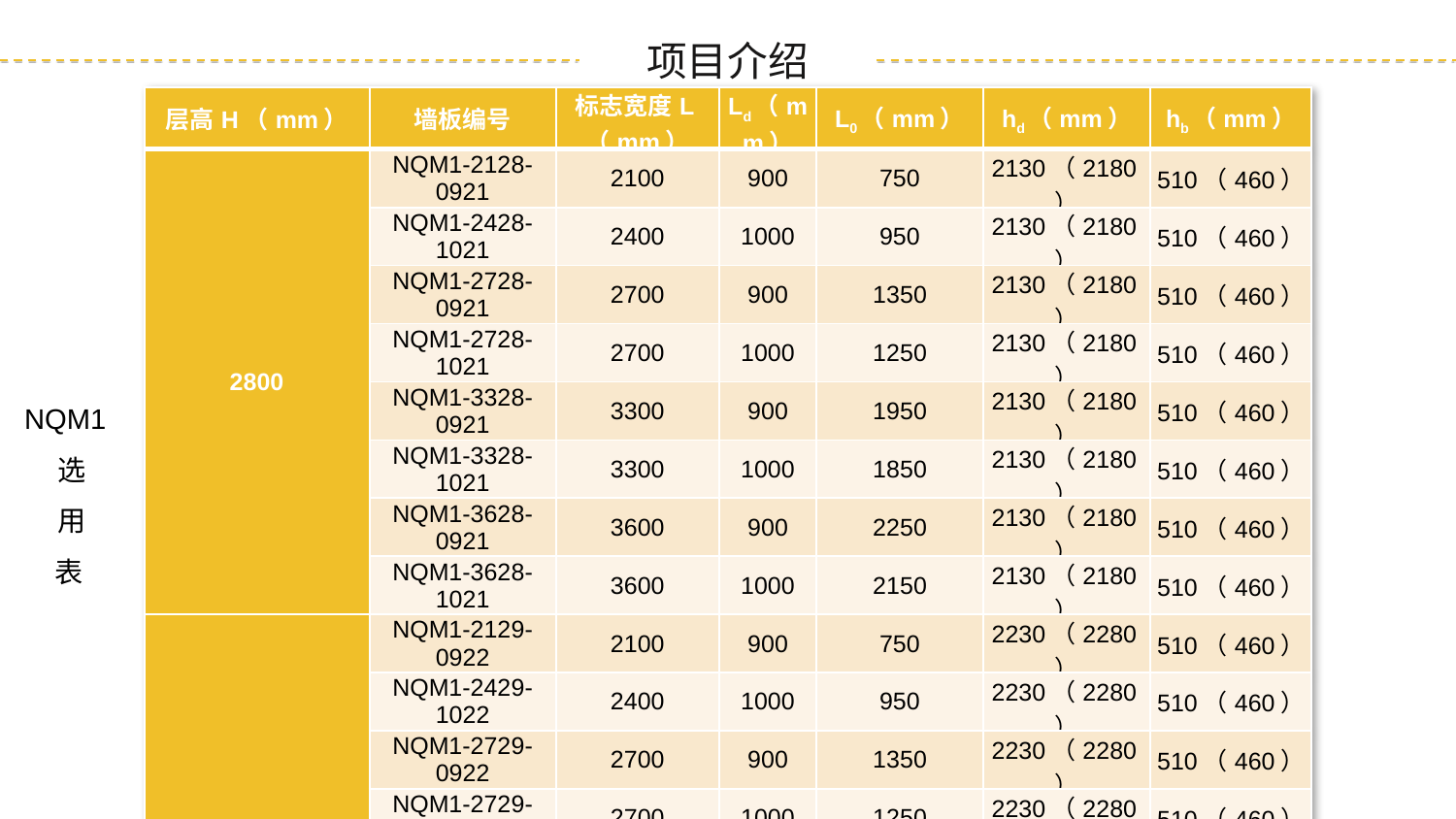

| 层高H（mm） | 墙板编号 | 标志宽度L（mm） | Ld（mm） | L0（mm） | hd（mm） | hb（mm） |
| --- | --- | --- | --- | --- | --- | --- |
| 2800 | NQM1-2128-0921 | 2100 | 900 | 750 | 2130（2180） | 510（460） |
|  | NQM1-2428-1021 | 2400 | 1000 | 950 | 2130（2180） | 510（460） |
|  | NQM1-2728-0921 | 2700 | 900 | 1350 | 2130（2180） | 510（460） |
|  | NQM1-2728-1021 | 2700 | 1000 | 1250 | 2130（2180） | 510（460） |
|  | NQM1-3328-0921 | 3300 | 900 | 1950 | 2130（2180） | 510（460） |
|  | NQM1-3328-1021 | 3300 | 1000 | 1850 | 2130（2180） | 510（460） |
|  | NQM1-3628-0921 | 3600 | 900 | 2250 | 2130（2180） | 510（460） |
|  | NQM1-3628-1021 | 3600 | 1000 | 2150 | 2130（2180） | 510（460） |
| 2900 | NQM1-2129-0922 | 2100 | 900 | 750 | 2230（2280） | 510（460） |
|  | NQM1-2429-1022 | 2400 | 1000 | 950 | 2230（2280） | 510（460） |
|  | NQM1-2729-0922 | 2700 | 900 | 1350 | 2230（2280） | 510（460） |
|  | NQM1-2729-1022 | 2700 | 1000 | 1250 | 2230（2280） | 510（460） |
|  | NQM1-3329-0922 | 3300 | 900 | 1950 | 2230（2280） | 510（460） |
|  | NQM1-3329-1022 | 3300 | 1000 | 1850 | 2230（2280） | 510（460） |
|  | NQM1-3629-0922 | 3600 | 900 | 2250 | 2230（2280） | 510（460） |
|  | NQM1-3629-1022 | 3600 | 1000 | 2150 | 2230（2280） | 510（460） |
| 3000 | NQM1-2130-0922 | 2100 | 900 | 750 | 2230（2280） | 610（560） |
|  | NQM1-2430-1022 | 2400 | 1000 | 950 | 2230（2280） | 610（560） |
|  | NQM1-2730-0922 | 2700 | 900 | 1350 | 2230（2280） | 610（560） |
|  | NQM1-2730-1022 | 2700 | 1000 | 1250 | 2230（2280） | 610（560） |
|  | NQM1-3330-0922 | 3300 | 900 | 1950 | 2230（2280） | 610（560） |
|  | NQM1-3330-1022 | 3300 | 1000 | 1850 | 2230（2280） | 610（560） |
|  | NQM1-3630-0922 | 3600 | 900 | 2250 | 2230（2280） | 610（560） |
|  | NQM1-3630-1022 | 3600 | 1000 | 2150 | 2230（2280） | 610（560） |
NQM1
 选
 用
 表